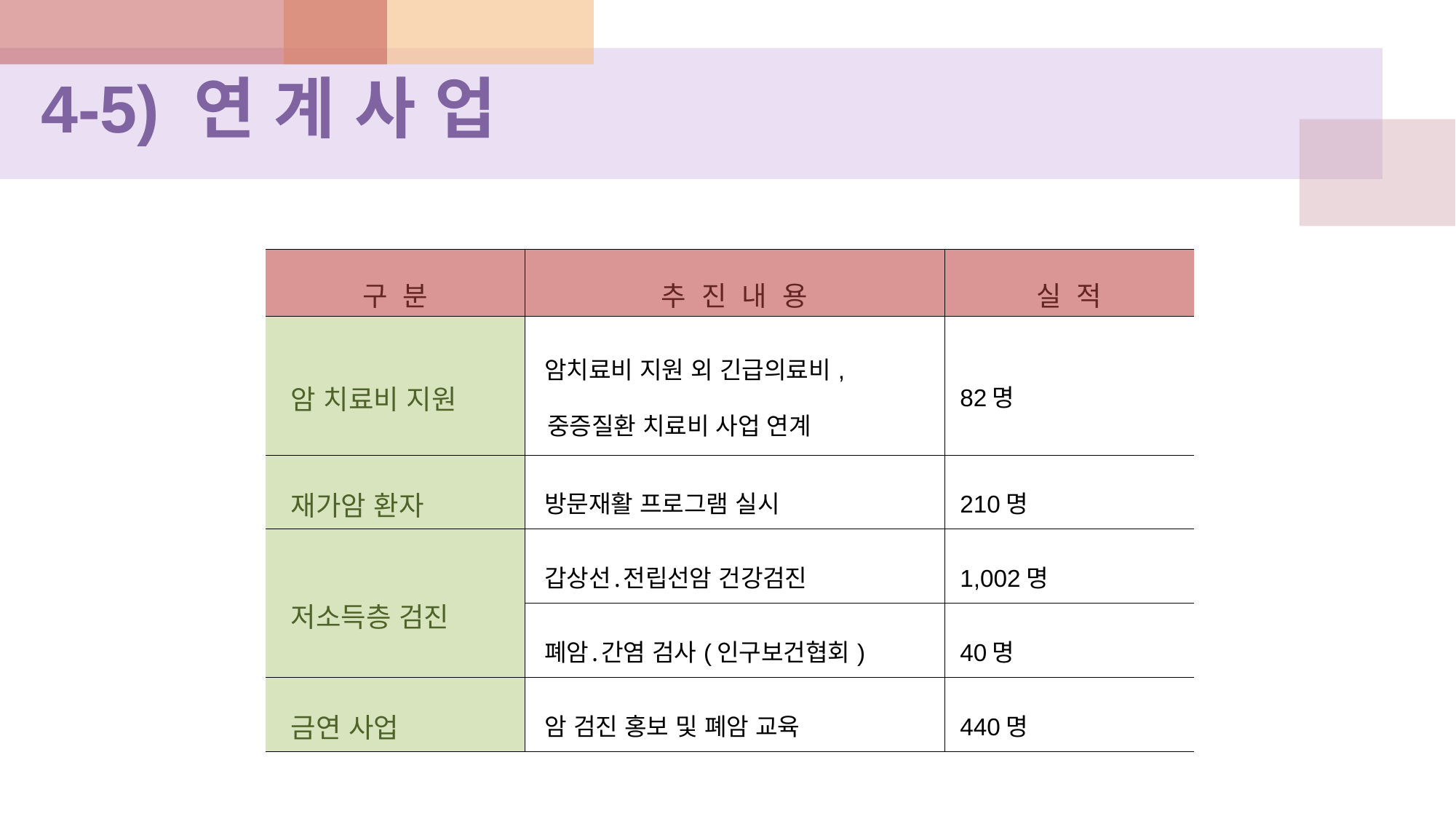

4-5) 연 계 사 업
| 구 분 | 추 진 내 용 | 실 적 |
| --- | --- | --- |
| 암 치료비 지원 | 암치료비 지원 외 긴급의료비, 중증질환 치료비 사업 연계 | 82명 |
| 재가암 환자 | 방문재활 프로그램 실시 | 210명 |
| 저소득층 검진 | 갑상선․전립선암 건강검진 | 1,002명 |
|  | 폐암․간염 검사(인구보건협회) | 40명 |
| 금연 사업 | 암 검진 홍보 및 폐암 교육 | 440명 |